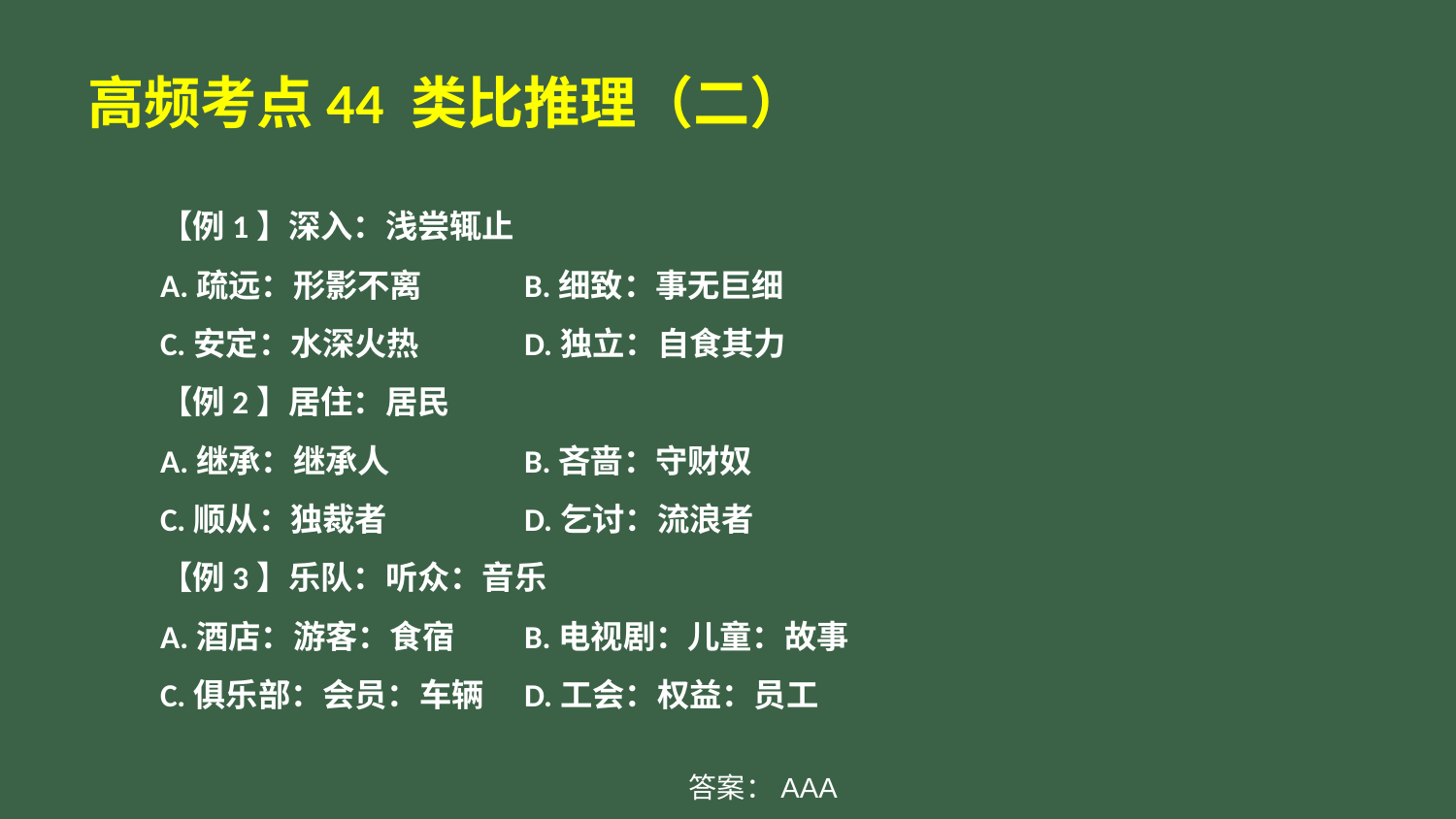

# 高频考点44 类比推理（二）
【例1】深入：浅尝辄止
A.疏远：形影不离	B.细致：事无巨细
C.安定：水深火热	D.独立：自食其力
【例2】居住：居民
A.继承：继承人	B.吝啬：守财奴
C.顺从：独裁者	D.乞讨：流浪者
【例3】乐队：听众：音乐
A.酒店：游客：食宿 	B.电视剧：儿童：故事
C.俱乐部：会员：车辆 	D.工会：权益：员工

答案：AAA